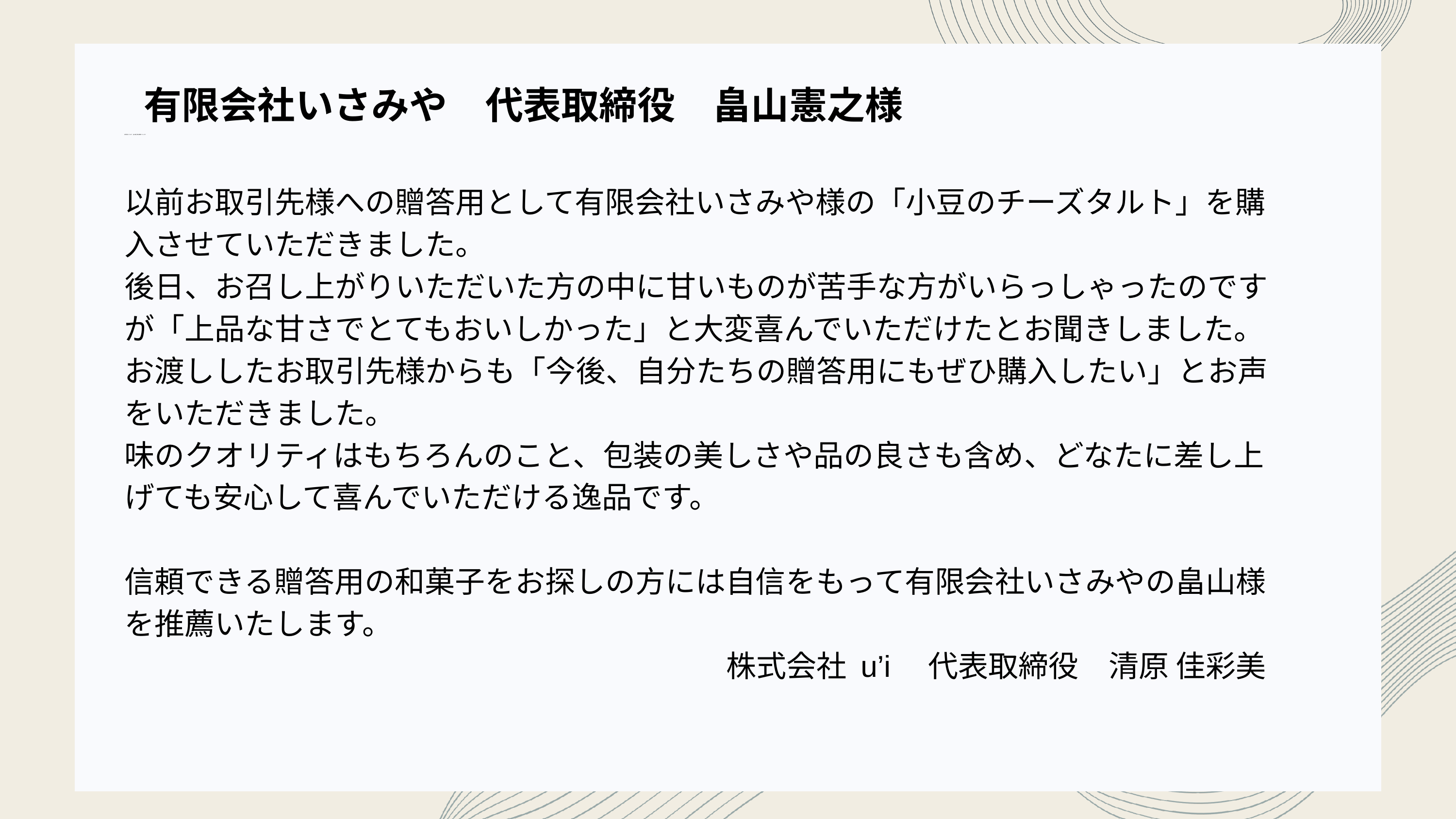

有限会社いさみや　代表取締役　畠山憲之様
有限会社いさみや　畠山憲之様を推薦いたします。

以前お取引先様への贈答用として有限会社いさみや様の「小豆のチーズタルト」を購入させていただきました。
後日、お召し上がりいただいた方の中に甘いものが苦手な方がいらっしゃったのですが「上品な甘さでとてもおいしかった」と大変喜んでいただけたとお聞きしました。
お渡ししたお取引先様からも「今後、自分たちの贈答用にもぜひ購入したい」とお声をいただきました。
味のクオリティはもちろんのこと、包装の美しさや品の良さも含め、どなたに差し上げても安心して喜んでいただける逸品です。

信頼できる贈答用の和菓子をお探しの方には自信をもって有限会社いさみやの畠山様を推薦いたします。
　　　　　　　　　　　　　　　　　　　　株式会社 u’i　代表取締役　清原 佳彩美